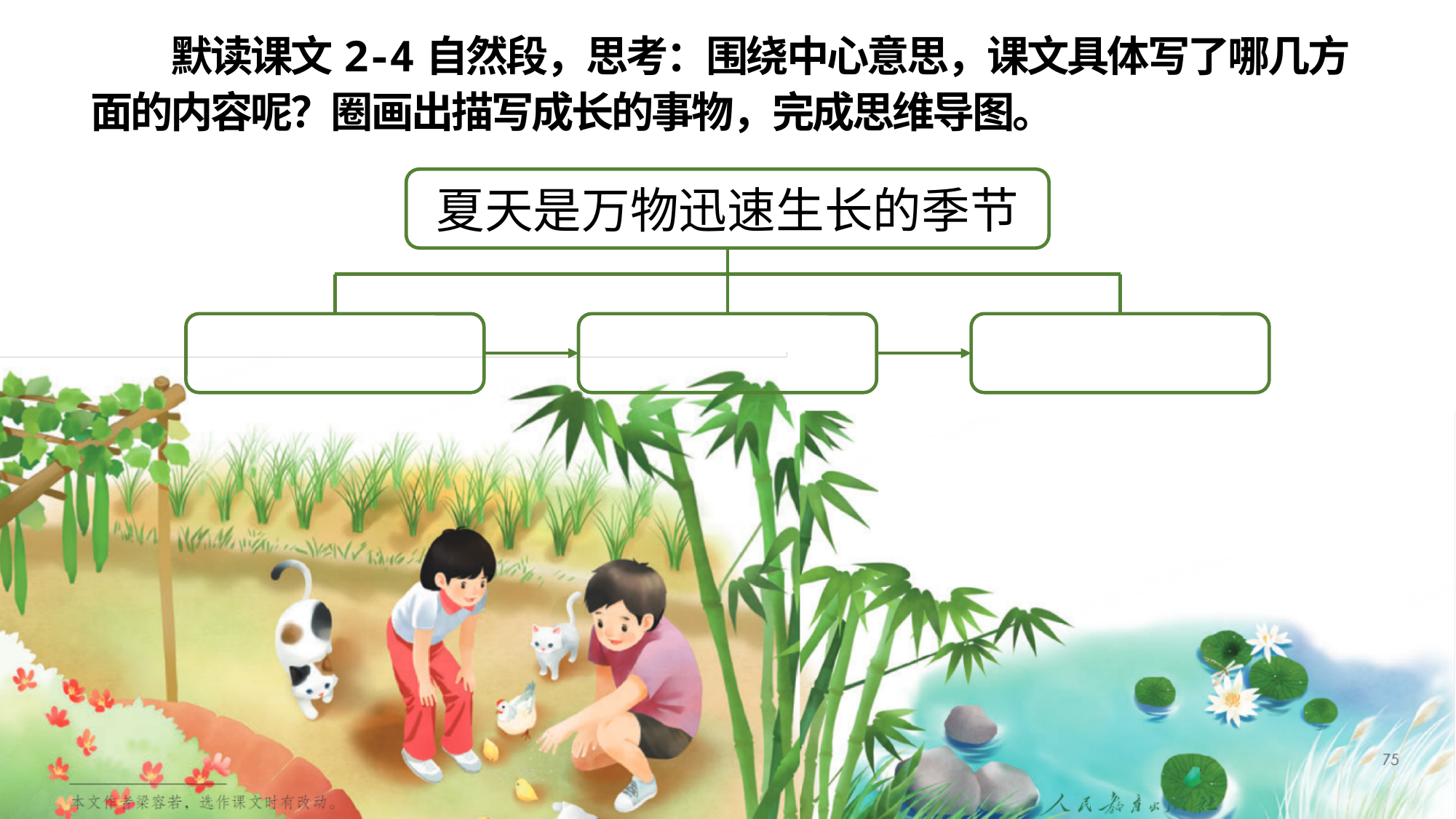

默读课文2-4自然段，思考：围绕中心意思，课文具体写了哪几方面的内容呢？圈画出描写成长的事物，完成思维导图。
夏天是万物迅速生长的季节